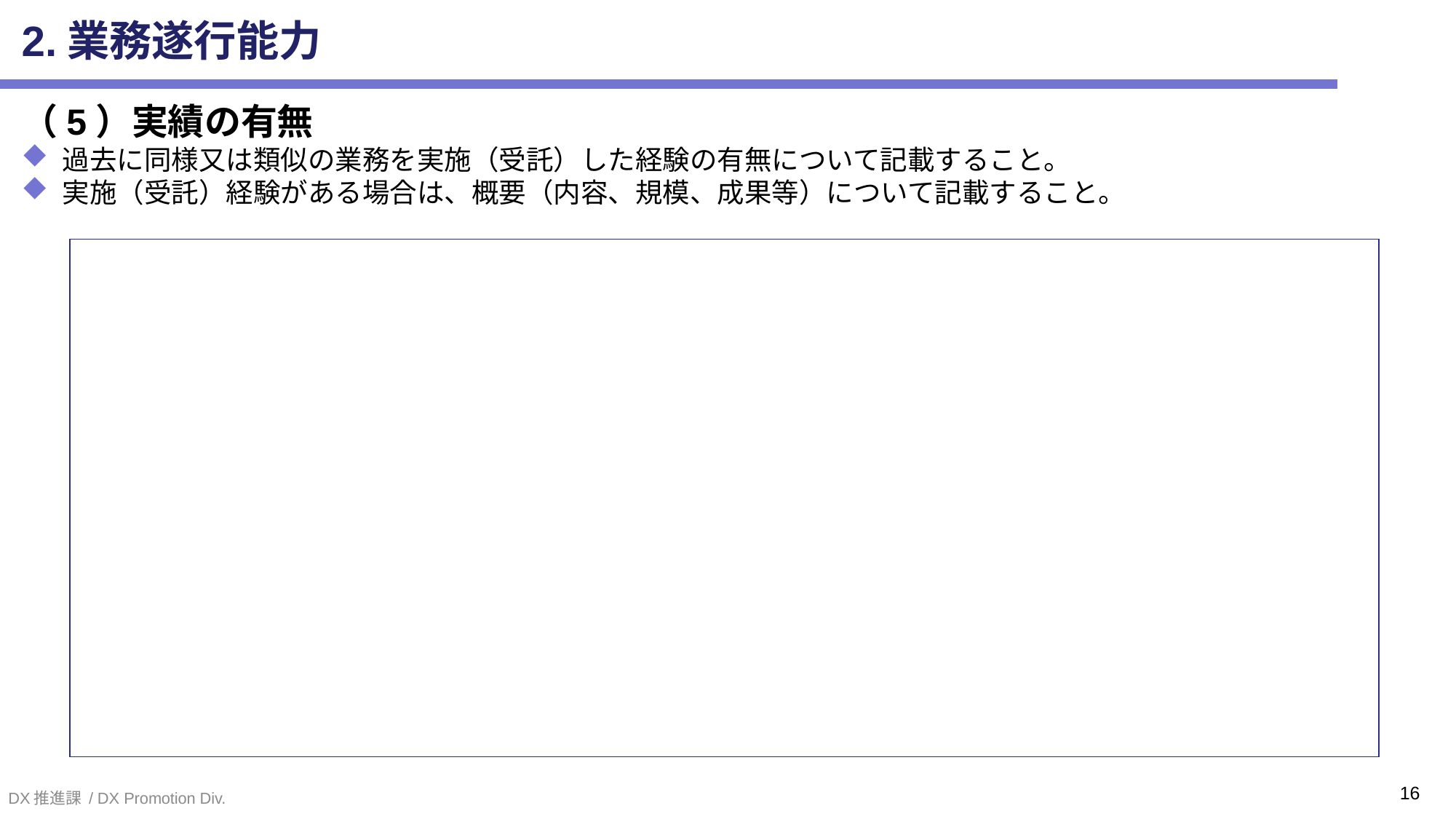

# 2.業務遂行能力
（5）実績の有無
過去に同様又は類似の業務を実施（受託）した経験の有無について記載すること。
実施（受託）経験がある場合は、概要（内容、規模、成果等）について記載すること。
|  |
| --- |
DX推進課 / DX Promotion Div.
16